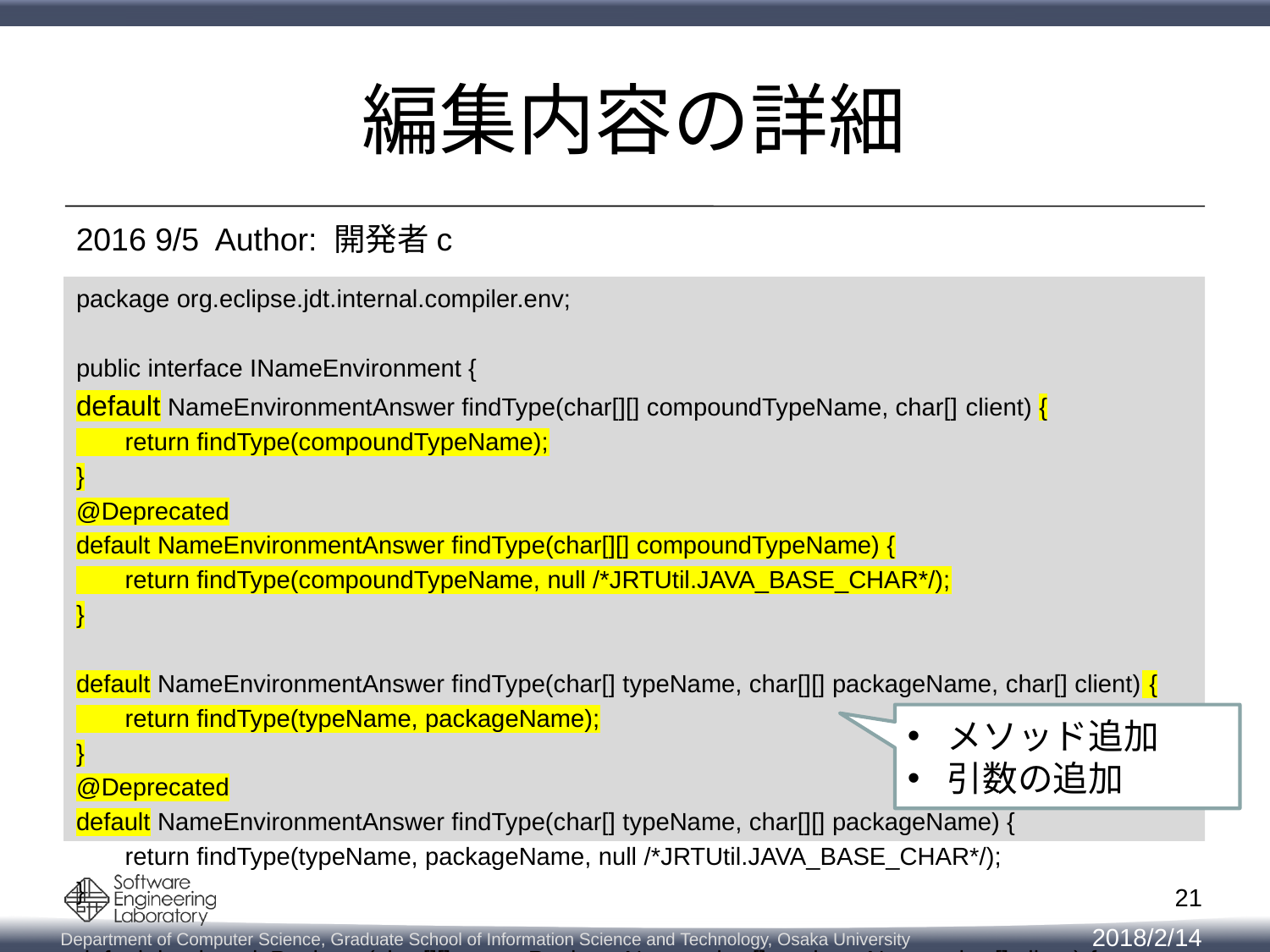

# 編集内容の詳細
2016 9/5  Author: 開発者c
package org.eclipse.jdt.internal.compiler.env;

public interface INameEnvironment {
default NameEnvironmentAnswer findType(char[][] compoundTypeName, char[] client) {
       return findType(compoundTypeName);
}
@Deprecated
default NameEnvironmentAnswer findType(char[][] compoundTypeName) {
       return findType(compoundTypeName, null /*JRTUtil.JAVA_BASE_CHAR*/);
}

default NameEnvironmentAnswer findType(char[] typeName, char[][] packageName, char[] client) {
       return findType(typeName, packageName);
}
@Deprecated
default NameEnvironmentAnswer findType(char[] typeName, char[][] packageName) {
       return findType(typeName, packageName, null /*JRTUtil.JAVA_BASE_CHAR*/);
}

default boolean isPackage(char[][] parentPackageName, char[] packageName, char[] client) {
       return isPackage(parentPackageName, packageName);
}
@Deprecated
default boolean isPackage(char[][] parentPackageName, char[] packageName) {
       return isPackage(parentPackageName, packageName, null /*JRTUtil.JAVA_BASE_CHAR*/);
}
default public void acceptModule(IModule module, IModuleLocation location) {
       // empty default implementation for compatibility
}
default public boolean isPackageVisible(char[] pack, char[] source, char[] client) { return true; }
default public IModule getModule(char[] name) {
       return null;
}
default public IModule getModule(IModuleLocation location) {
       return null;
}
void cleanup();
}

メソッド追加
引数の追加
21
2018/2/14